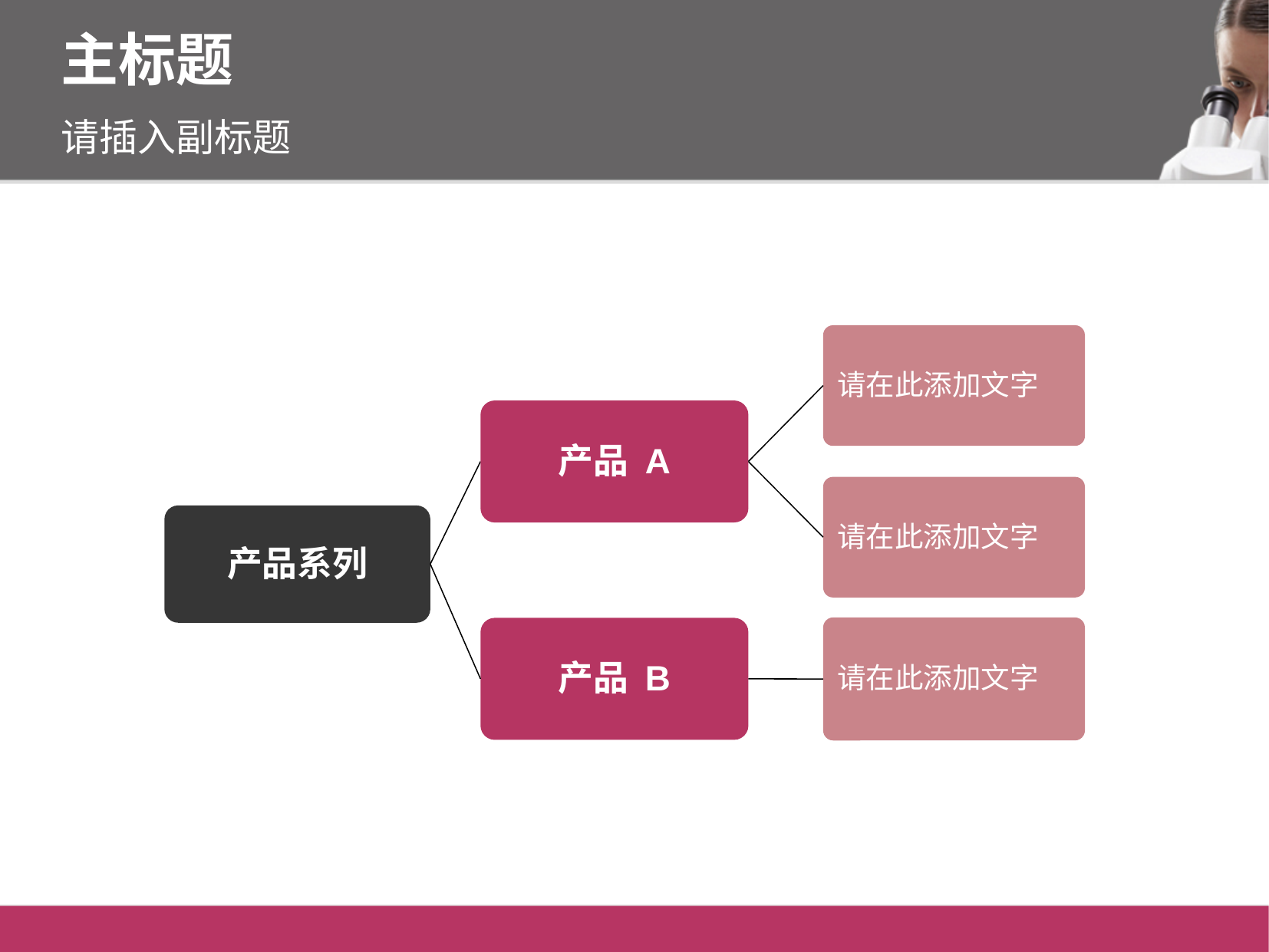

主标题
请插入副标题
请在此添加文字
产品 A
请在此添加文字
产品系列
请在此添加文字
产品 B